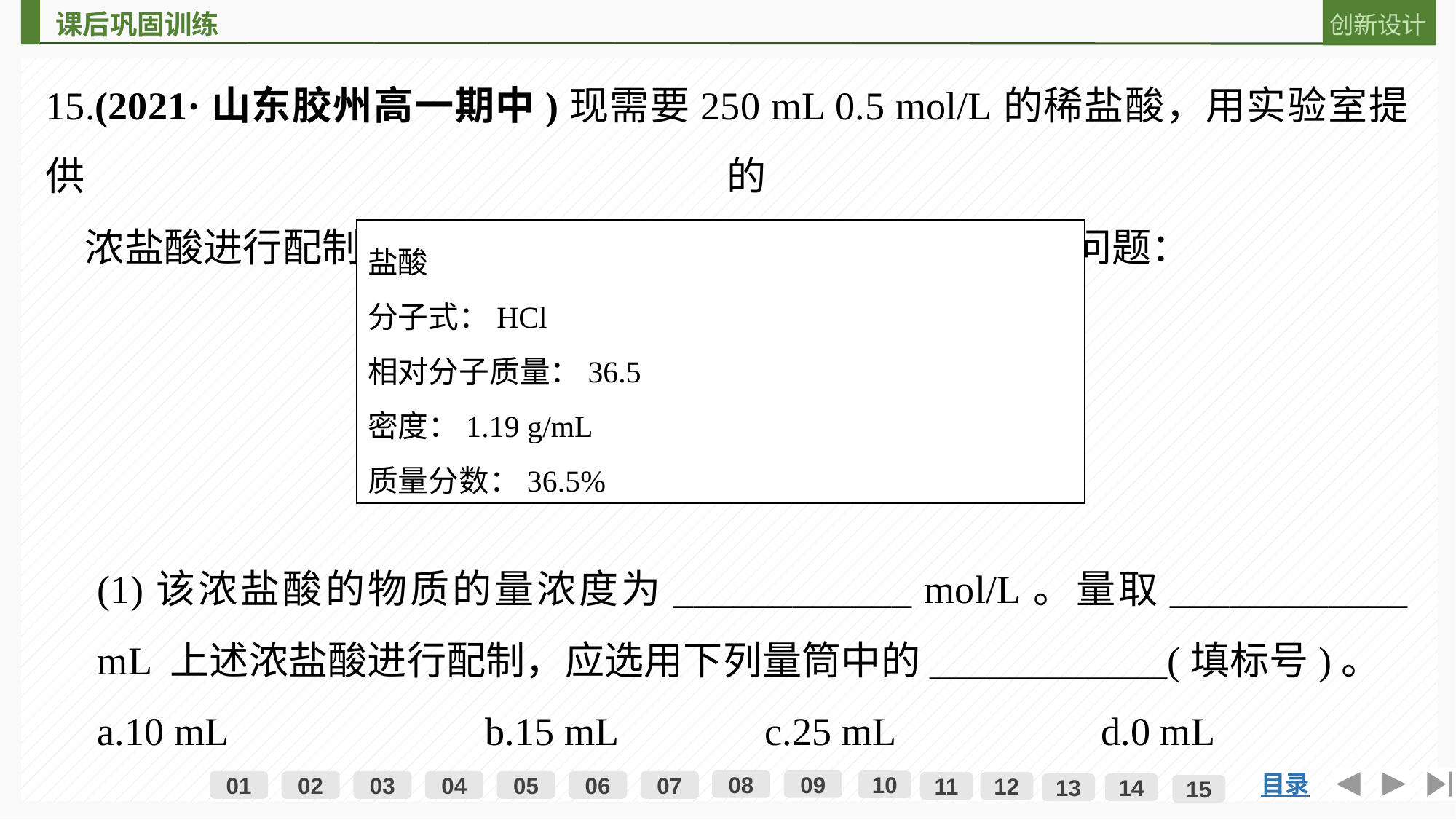

15.(2021·山东胶州高一期中)现需要250 mL 0.5 mol/L的稀盐酸，用实验室提供的
　浓盐酸进行配制，浓盐酸试剂瓶标签如图所示。回答下列问题：
盐酸
分子式：HCl
相对分子质量：36.5
密度：1.19 g/mL
质量分数：36.5%
(1)该浓盐酸的物质的量浓度为____________ mol/L。量取____________ mL 上述浓盐酸进行配制，应选用下列量筒中的____________(填标号)。
a.10 mL　　　　　　b.15 mL               c.25 mL                     d.0 mL